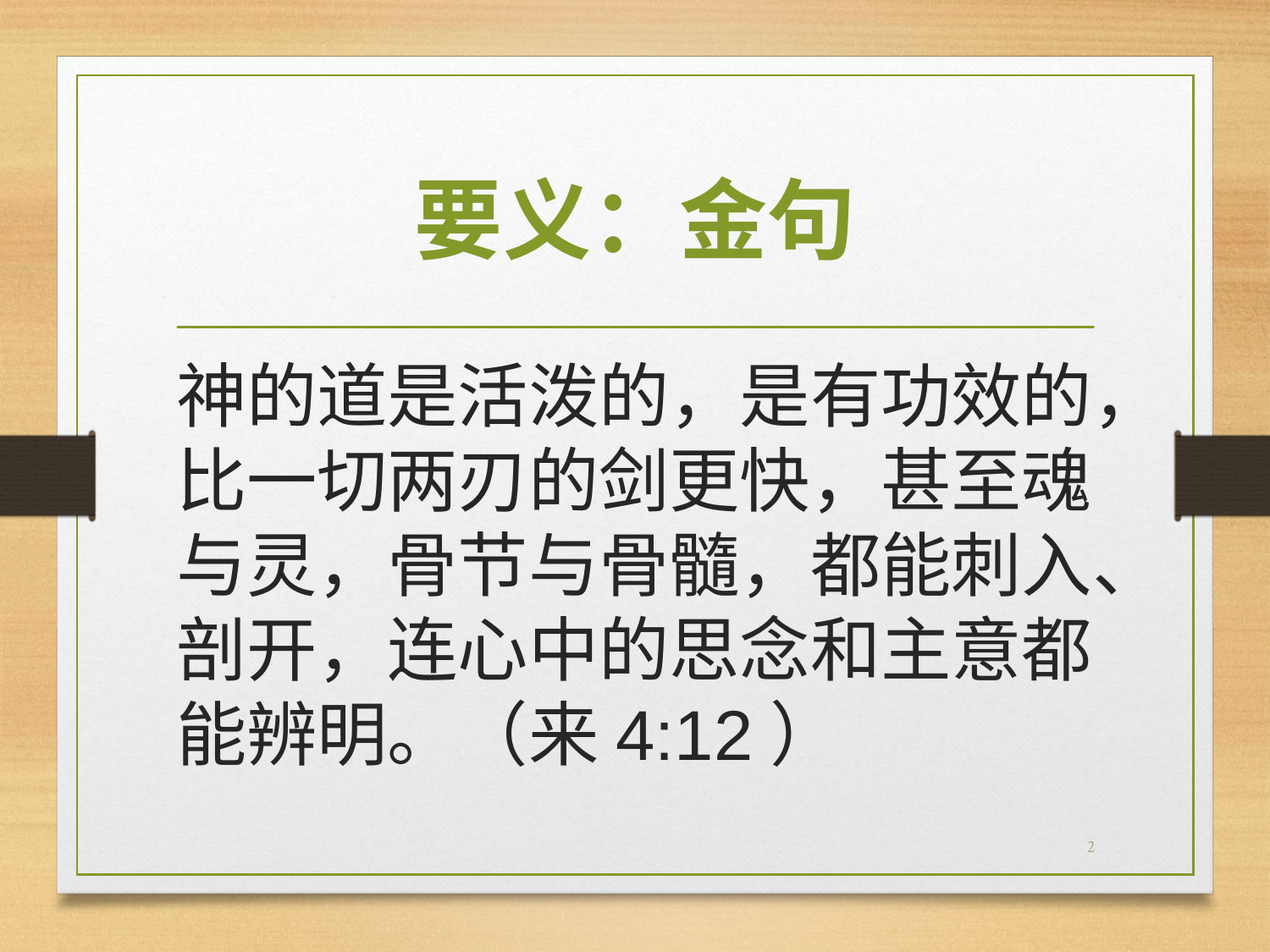

# 要义：金句
神的道是活泼的，是有功效的，比一切两刃的剑更快，甚至魂与灵，骨节与骨髓，都能刺入、剖开，连心中的思念和主意都能辨明。（来4:12）
2